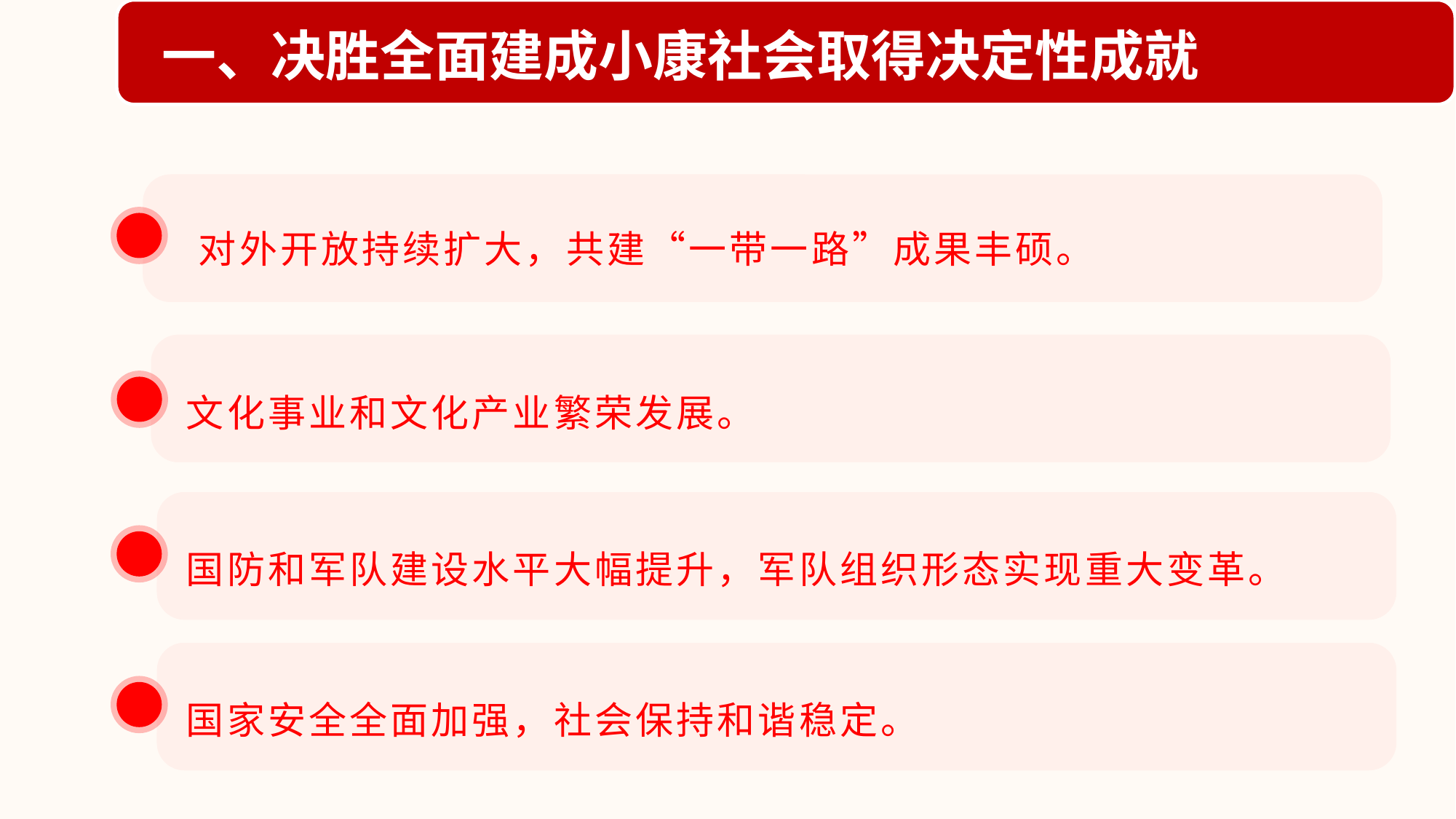

一、决胜全面建成小康社会取得决定性成就

对外开放持续扩大，共建“一带一路”成果丰硕。

文化事业和文化产业繁荣发展。

国防和军队建设水平大幅提升，军队组织形态实现重大变革。

国家安全全面加强，社会保持和谐稳定。